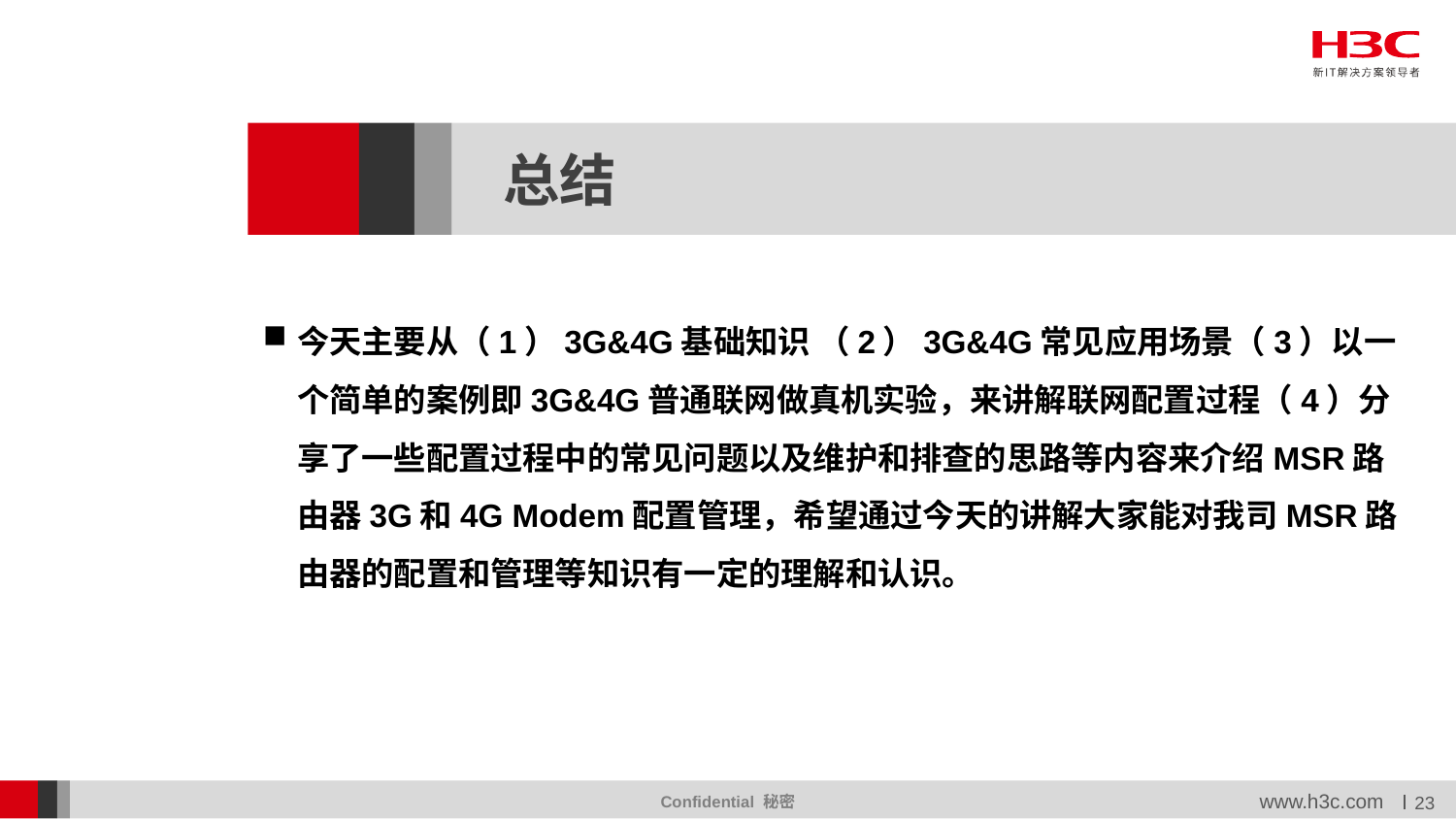

总结

今天主要从（1）3G&4G基础知识 （2）3G&4G常见应用场景（3）以一个简单的案例即3G&4G普通联网做真机实验，来讲解联网配置过程（4）分享了一些配置过程中的常见问题以及维护和排查的思路等内容来介绍MSR路由器3G和4G Modem配置管理，希望通过今天的讲解大家能对我司MSR路由器的配置和管理等知识有一定的理解和认识。